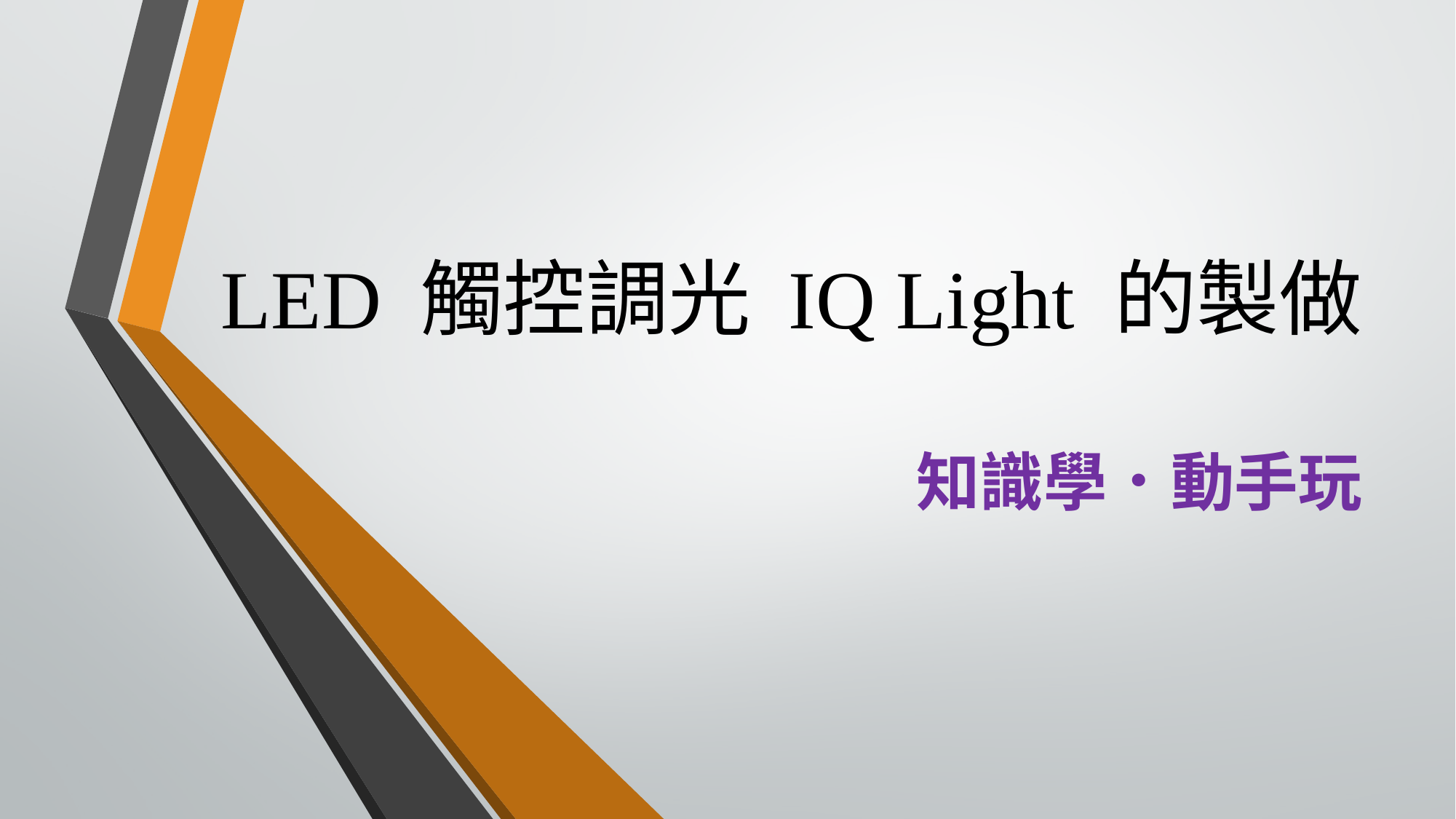

# LED 觸控調光 IQ Light 的製做
知識學．動手玩